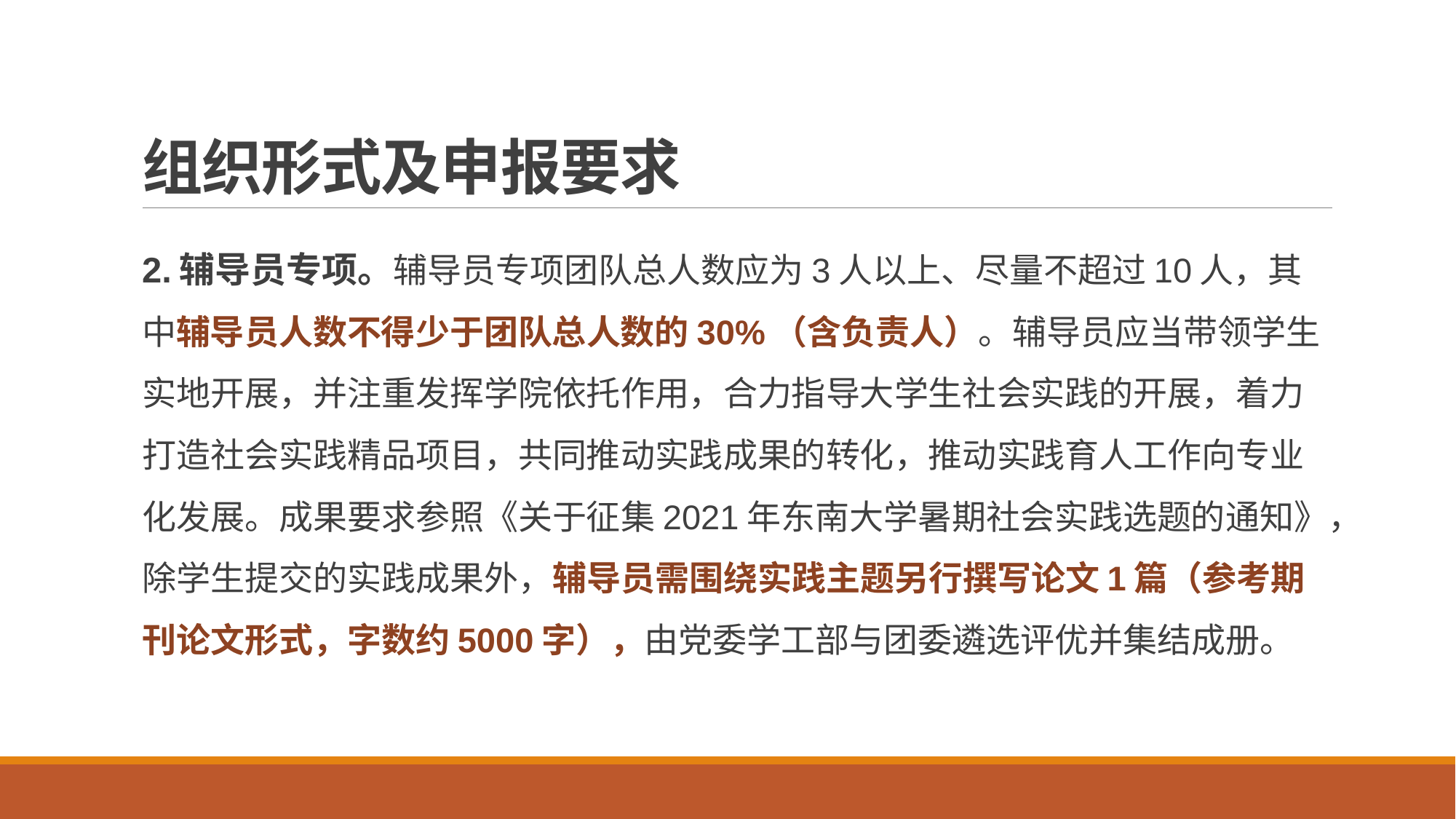

# 组织形式及申报要求
2.辅导员专项。辅导员专项团队总人数应为3人以上、尽量不超过10人，其中辅导员人数不得少于团队总人数的30%（含负责人）。辅导员应当带领学生实地开展，并注重发挥学院依托作用，合力指导大学生社会实践的开展，着力打造社会实践精品项目，共同推动实践成果的转化，推动实践育人工作向专业化发展。成果要求参照《关于征集2021年东南大学暑期社会实践选题的通知》，除学生提交的实践成果外，辅导员需围绕实践主题另行撰写论文1篇（参考期刊论文形式，字数约5000字），由党委学工部与团委遴选评优并集结成册。